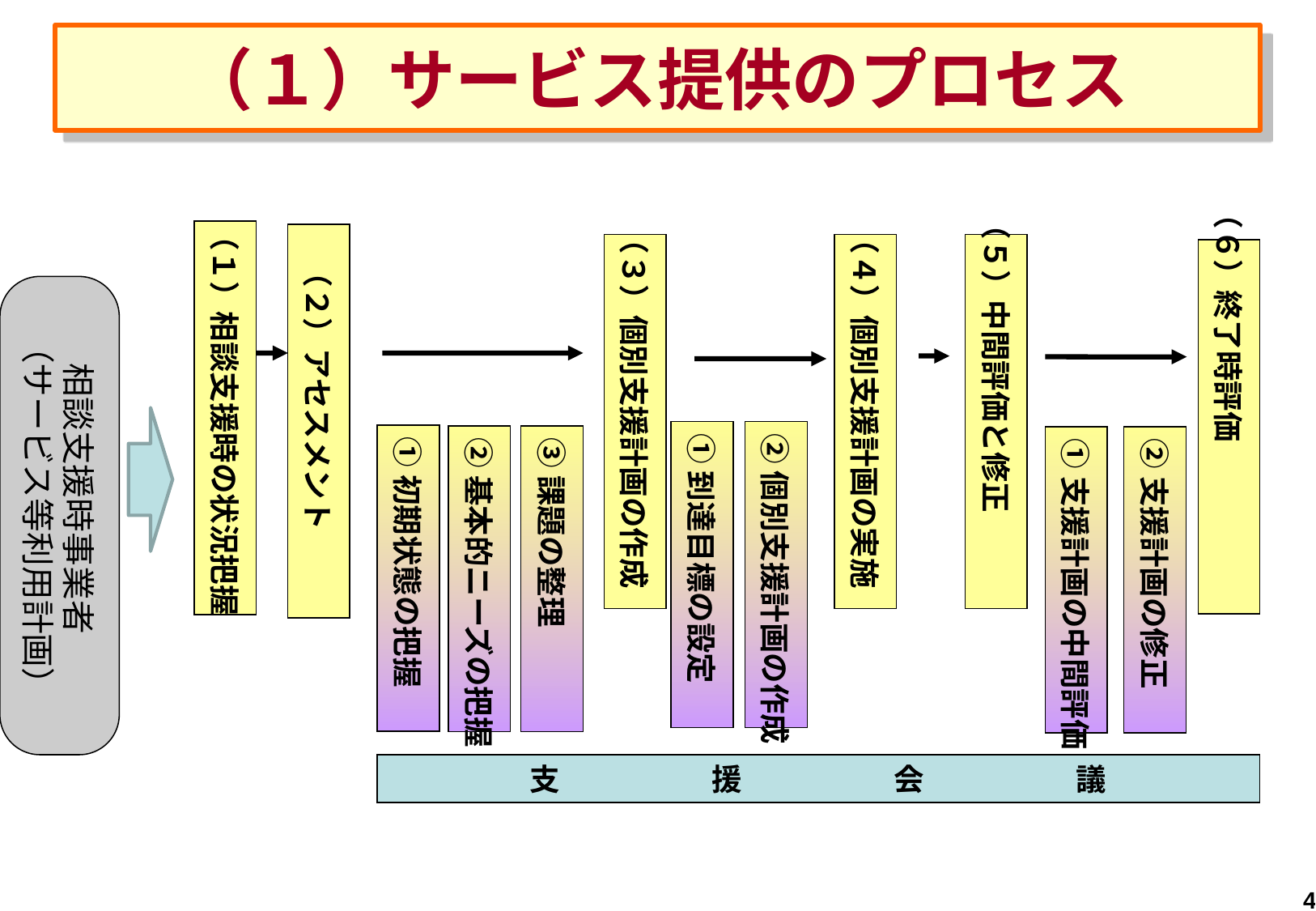

（１）サービス提供のプロセス
（１）相談支援時の状況把握
  （２）アセスメント
（３）個別支援計画の作成
（４）個別支援計画の実施
（５）中間評価と修正
（６）終了時評価
相談支援時事業者
（サービス等利用計画）

①到達目標の設定
②個別支援計画の作成
①初期状態の把握
②基本的ニーズの把握
③課題の整理
①支援計画の中間評価
②支援計画の修正
支　　　　　援　　　　　会　　　　　議
4